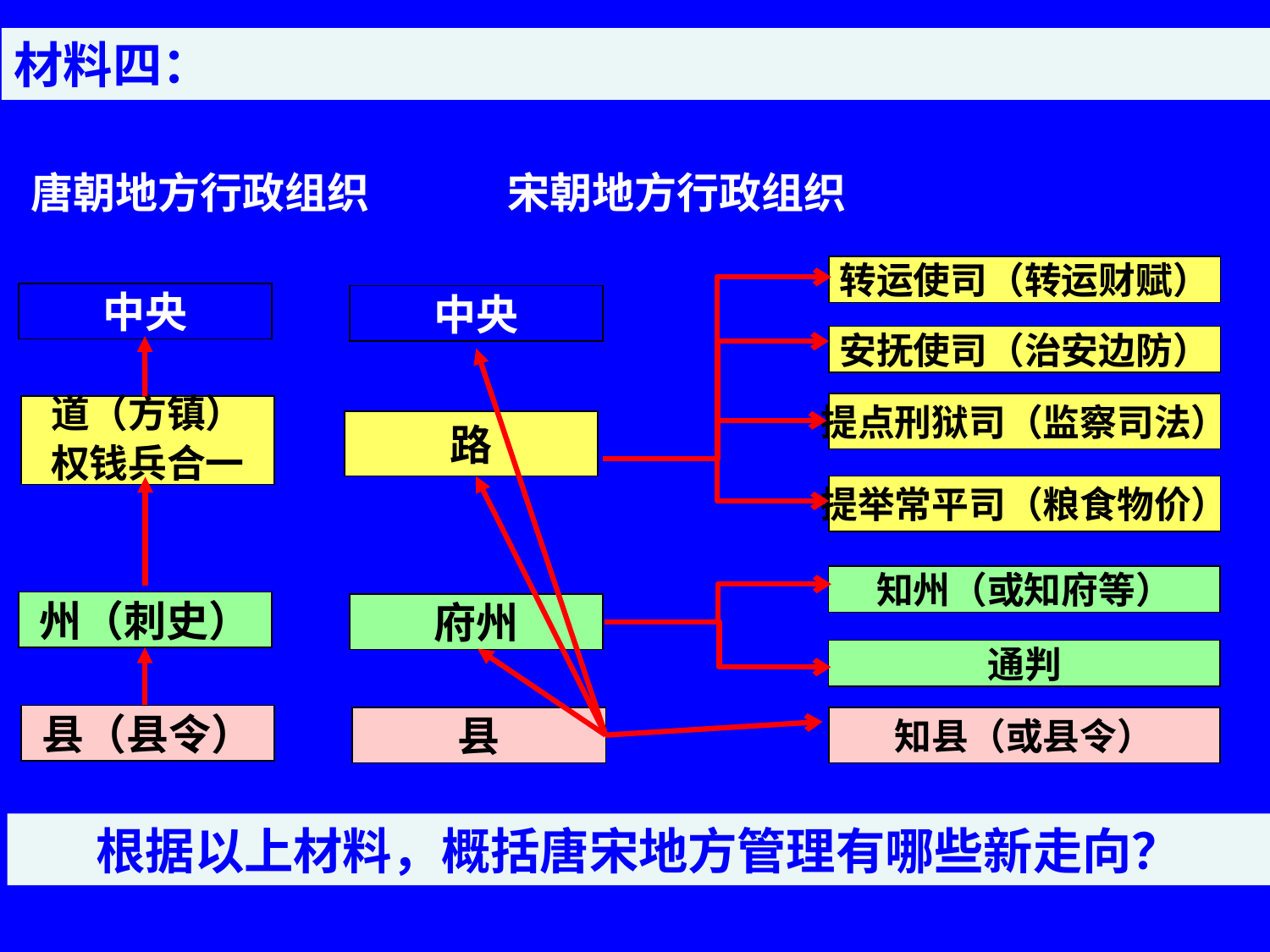

材料四：
宋朝地方行政组织
唐朝地方行政组织
转运使司（转运财赋）
中央
道（方镇）
权钱兵合一
州（刺史）
县（县令）
中央
知县（或县令）
安抚使司（治安边防）
提点刑狱司（监察司法）
路
提举常平司（粮食物价）
知州（或知府等）
通判
府州
县
根据以上材料，概括唐宋地方管理有哪些新走向？